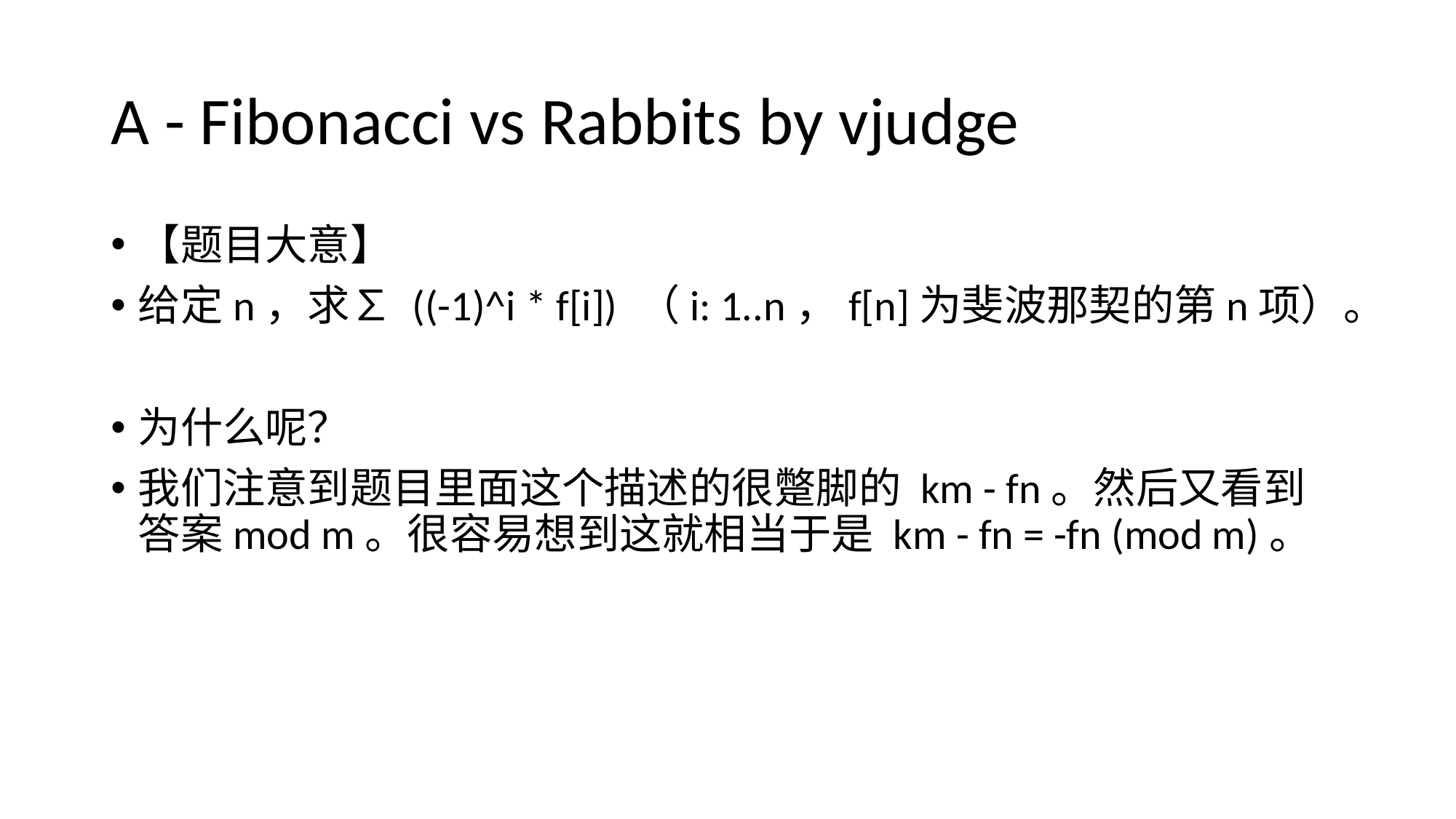

# A - Fibonacci vs Rabbits by vjudge
【题目大意】
给定n，求∑ ((-1)^i * f[i]) （i: 1..n，f[n]为斐波那契的第n项）。

为什么呢？
我们注意到题目里面这个描述的很蹩脚的 km - fn。然后又看到答案mod m。很容易想到这就相当于是 km - fn = -fn (mod m)。